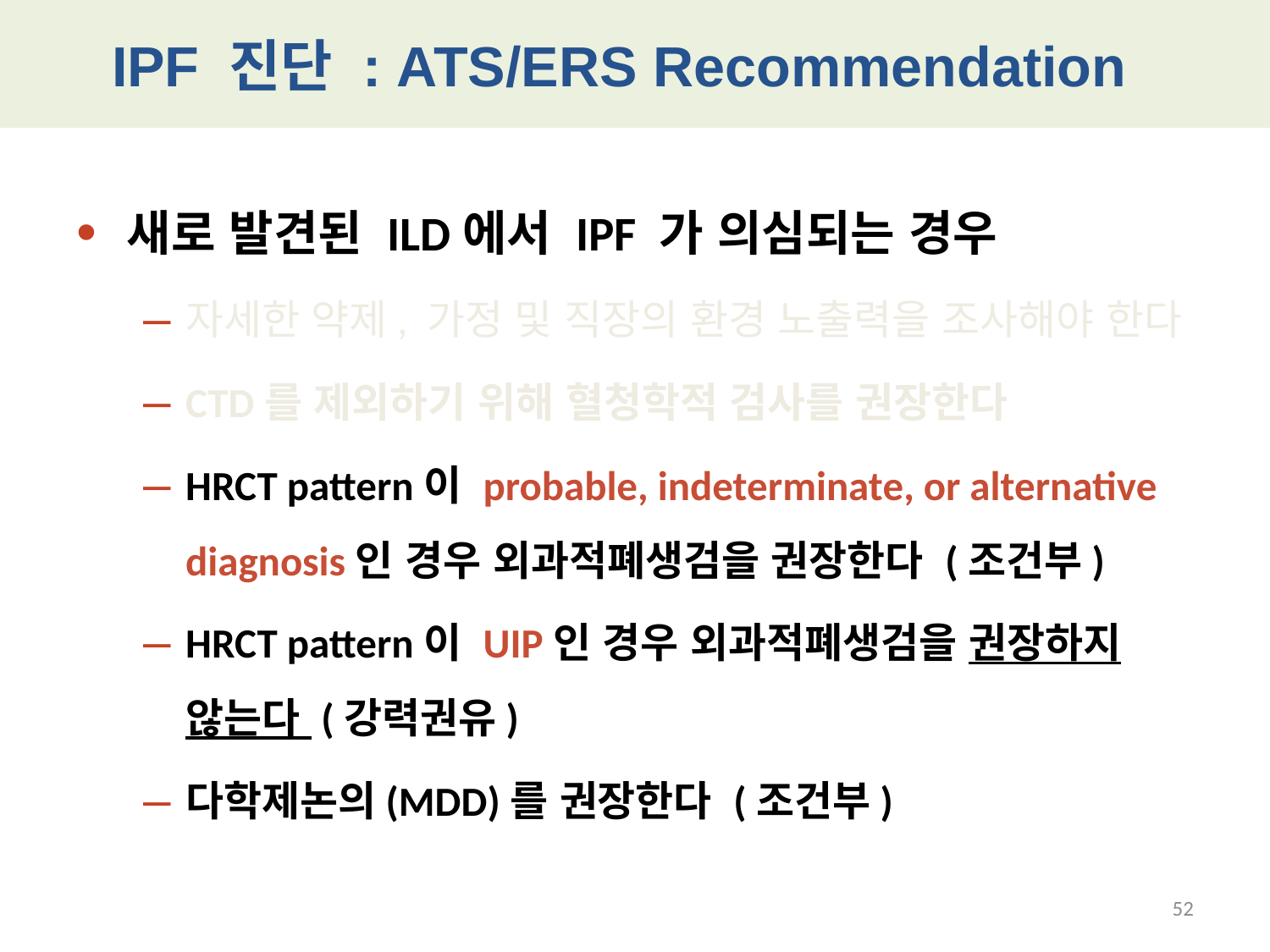

# IPF 진단 : ATS/ERS Recommendation
새로 발견된 ILD에서 IPF 가 의심되는 경우
자세한 약제, 가정 및 직장의 환경 노출력을 조사해야 한다
CTD를 제외하기 위해 혈청학적 검사를 권장한다
HRCT pattern이 probable, indeterminate, or alternative diagnosis인 경우 외과적폐생검을 권장한다 (조건부)
HRCT pattern이 UIP인 경우 외과적폐생검을 권장하지 않는다 (강력권유)
다학제논의(MDD)를 권장한다 (조건부)
52